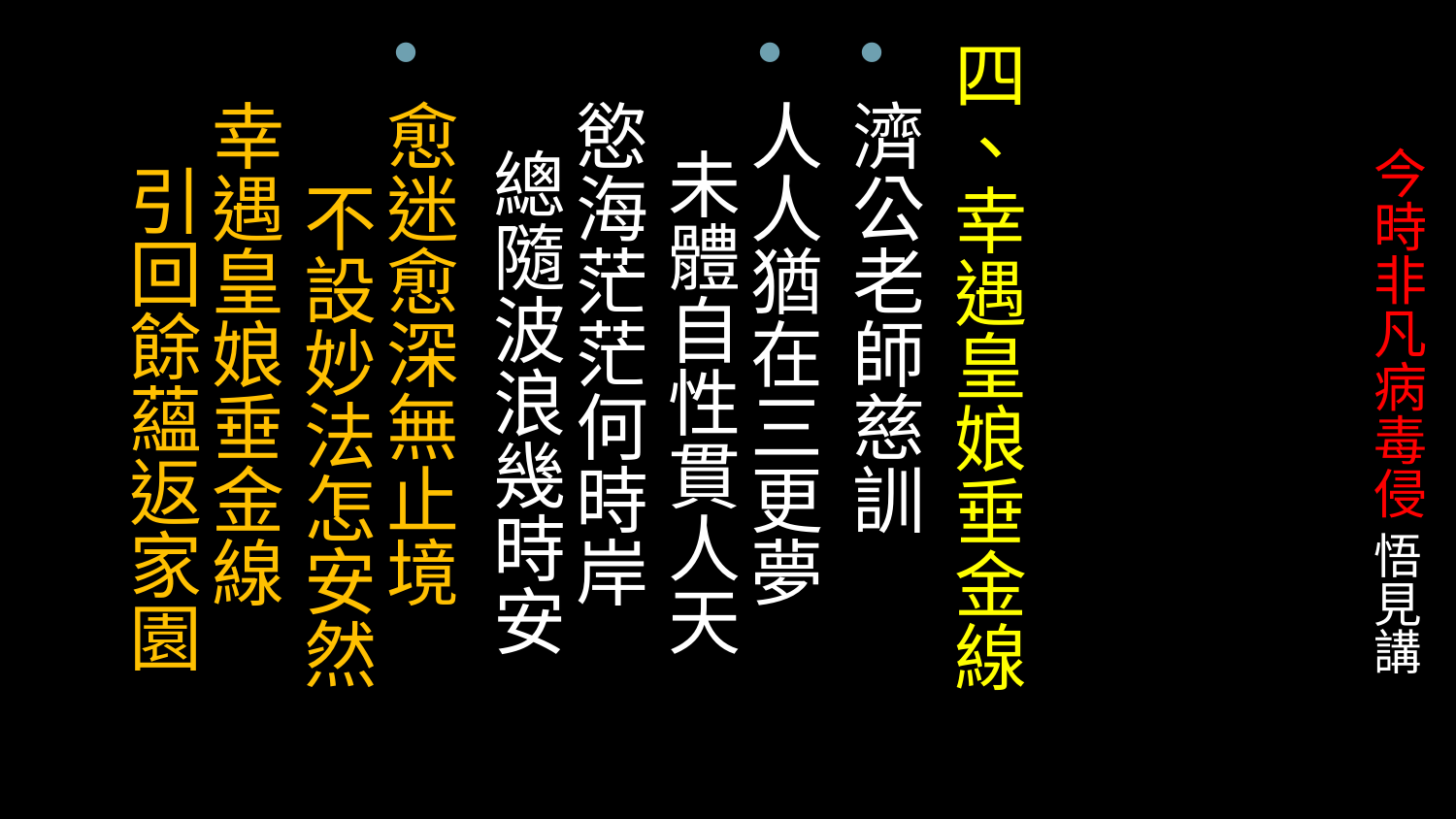

四、幸遇皇娘垂金線
濟公老師慈訓
人人猶在三更夢              未體自性貫人天 
慾海茫茫何時岸              總隨波浪幾時安
愈迷愈深無止境                不設妙法怎安然 
幸遇皇娘垂金線               引回餘蘊返家園

# 今時非凡病毒侵 悟見講